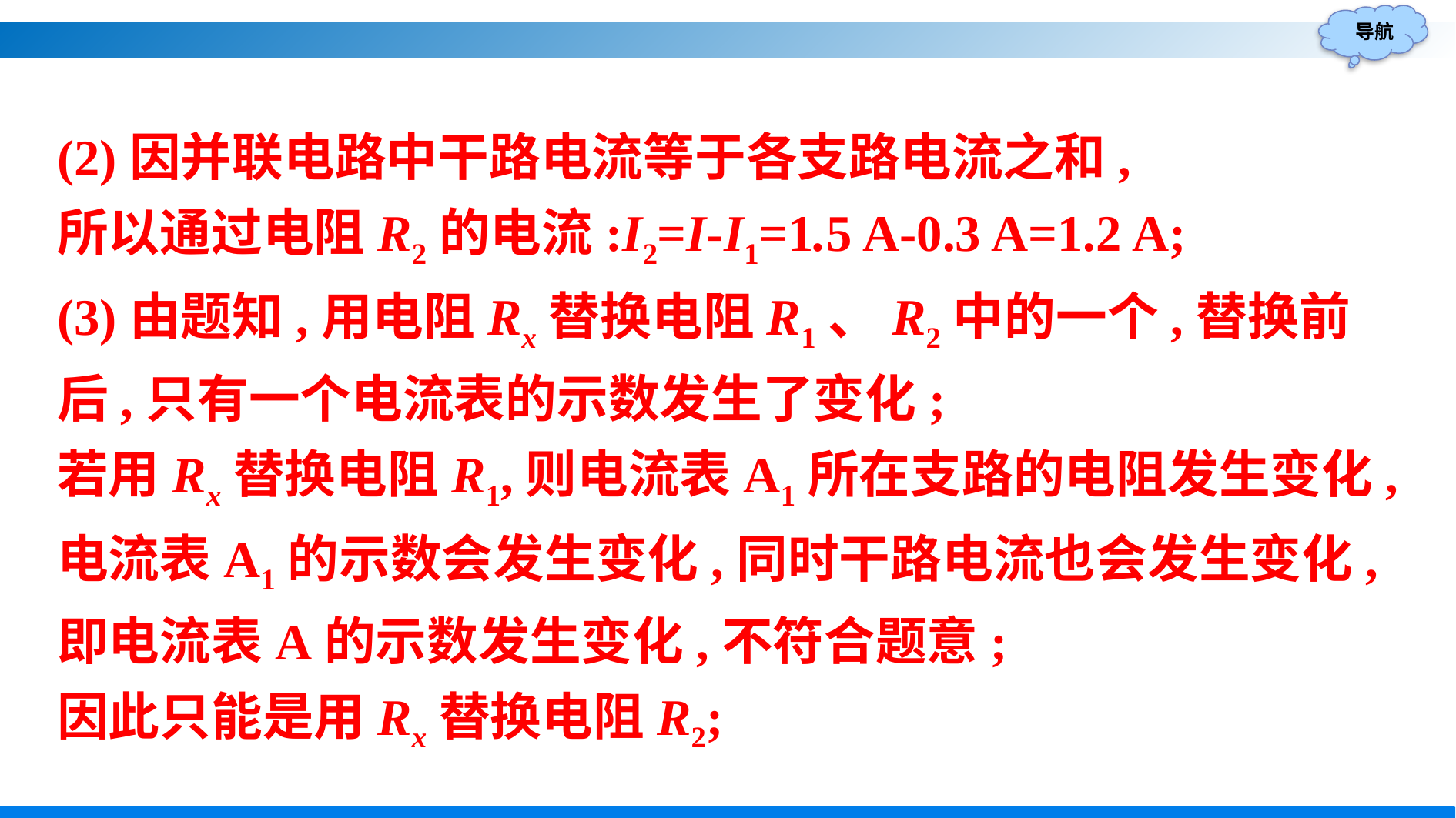

(2)因并联电路中干路电流等于各支路电流之和,
所以通过电阻R2的电流:I2=I-I1=1.5 A-0.3 A=1.2 A;
(3)由题知,用电阻Rx替换电阻R1、R2中的一个,替换前后,只有一个电流表的示数发生了变化;
若用Rx替换电阻R1,则电流表A1所在支路的电阻发生变化,电流表A1的示数会发生变化,同时干路电流也会发生变化,即电流表A的示数发生变化,不符合题意;
因此只能是用Rx替换电阻R2;